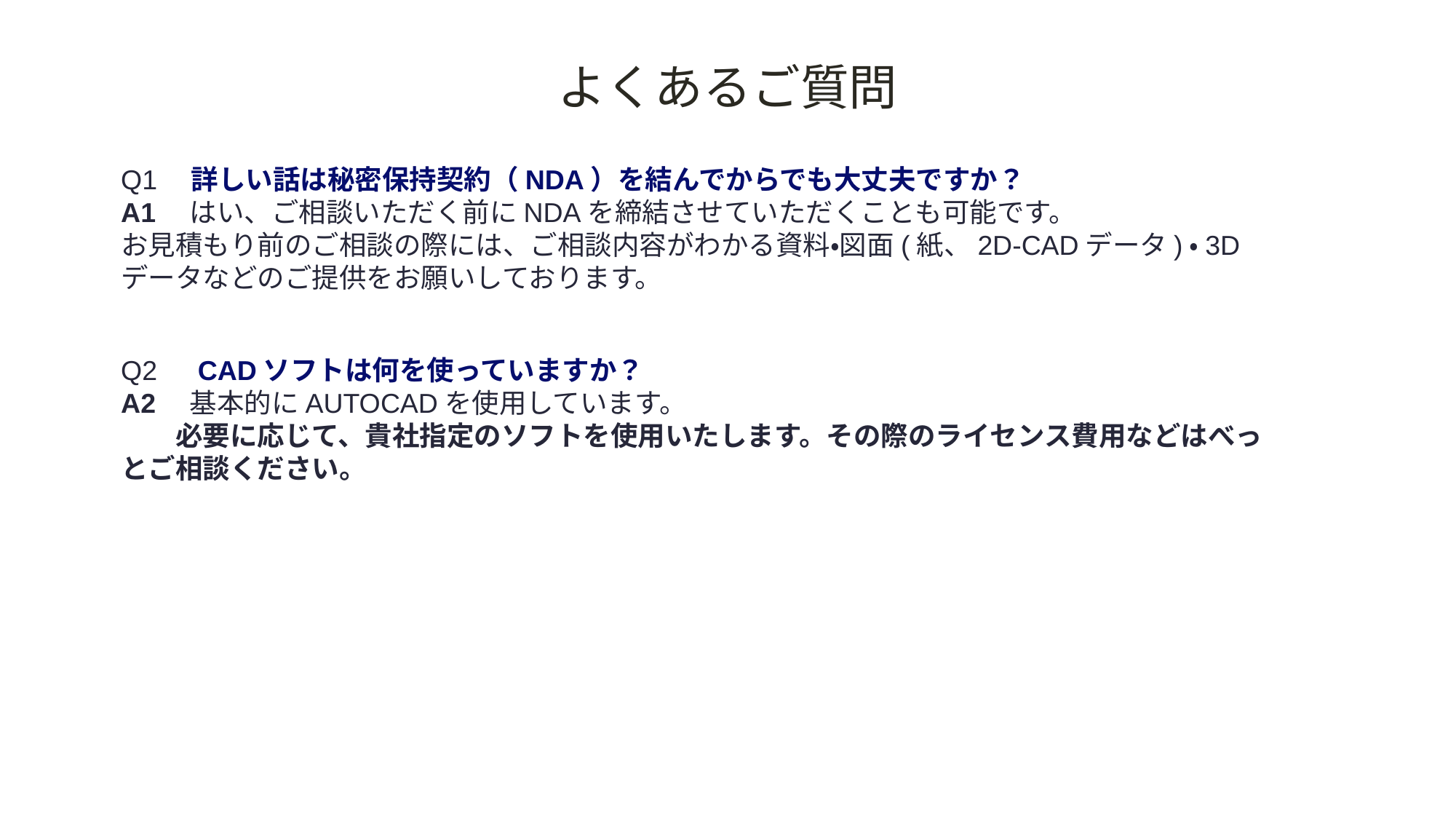

よくあるご質問
Q1　詳しい話は秘密保持契約（NDA）を結んでからでも大丈夫ですか？
A1　はい、ご相談いただく前にNDAを締結させていただくことも可能です。
お見積もり前のご相談の際には、ご相談内容がわかる資料・図面(紙、2D-CADデータ)・3Dデータなどのご提供をお願いしております。
Q2　CADソフトは何を使っていますか？
A2　基本的にAUTOCADを使用しています。
　　必要に応じて、貴社指定のソフトを使用いたします。その際のライセンス費用などはべっとご相談ください。